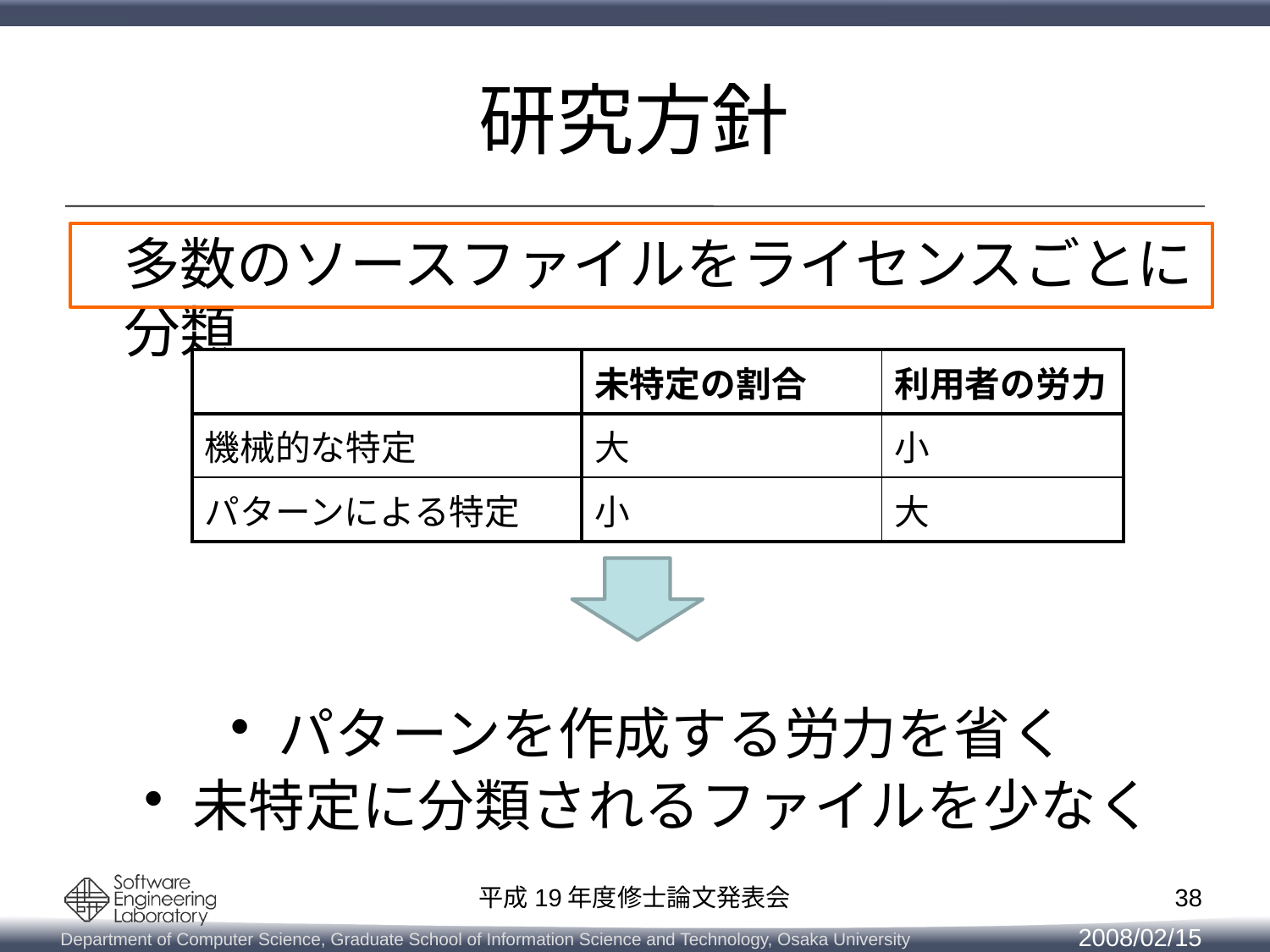

研究方針
	多数のソースファイルをライセンスごとに分類

パターンを作成する労力を省く
未特定に分類されるファイルを少なく

|  | 未特定の割合 | 利用者の労力 |
| --- | --- | --- |
| 機械的な特定 | 大 | 小 |
| パターンによる特定 | 小 | 大 |

38
平成19年度修士論文発表会
2008/02/15